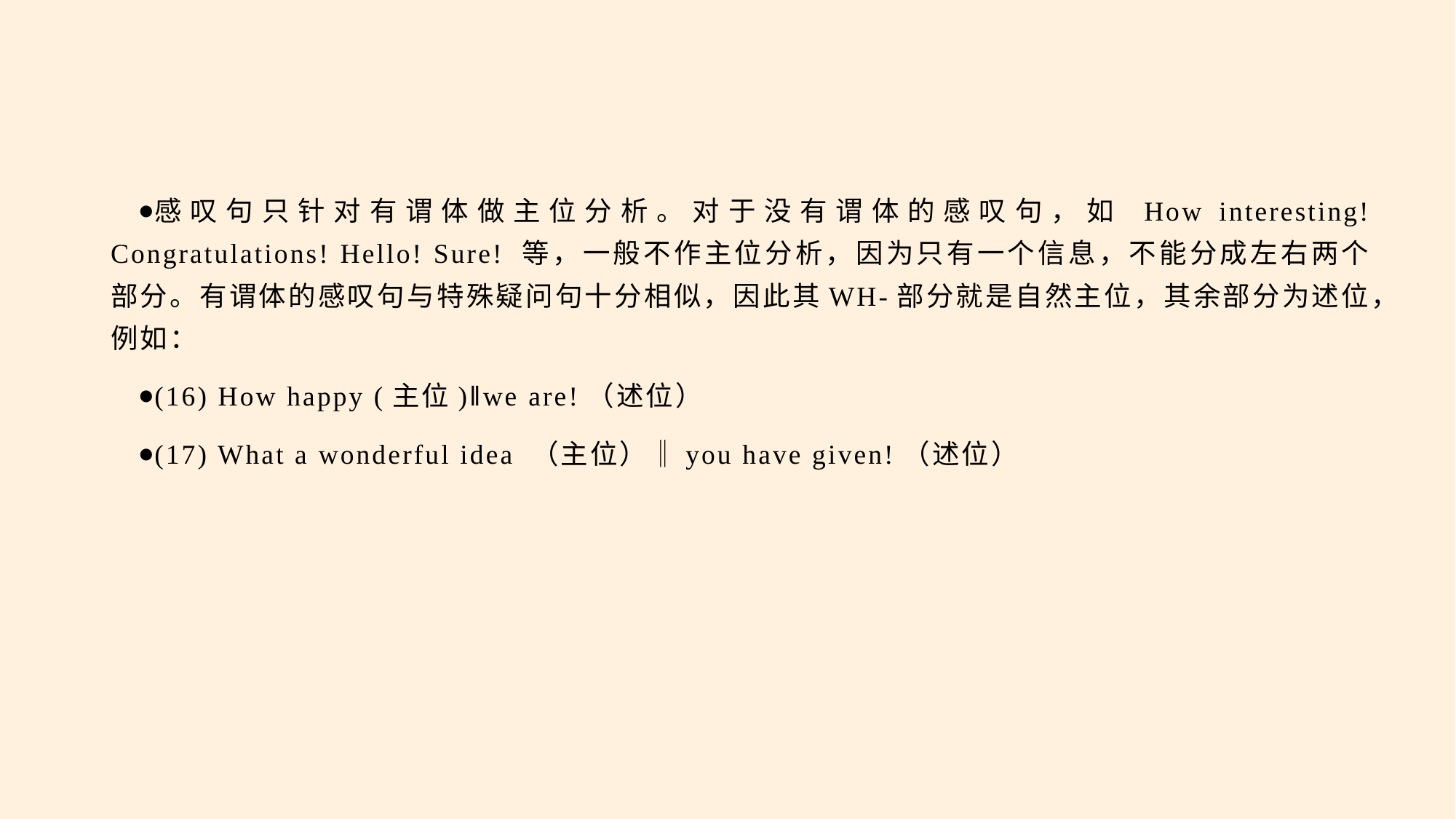

#
感叹句只针对有谓体做主位分析。对于没有谓体的感叹句，如 How interesting! Congratulations! Hello! Sure! 等，一般不作主位分析，因为只有一个信息，不能分成左右两个部分。有谓体的感叹句与特殊疑问句十分相似，因此其WH-部分就是自然主位，其余部分为述位，例如：
(16) How happy (主位)‖we are!（述位）
(17) What a wonderful idea （主位）‖you have given!（述位）